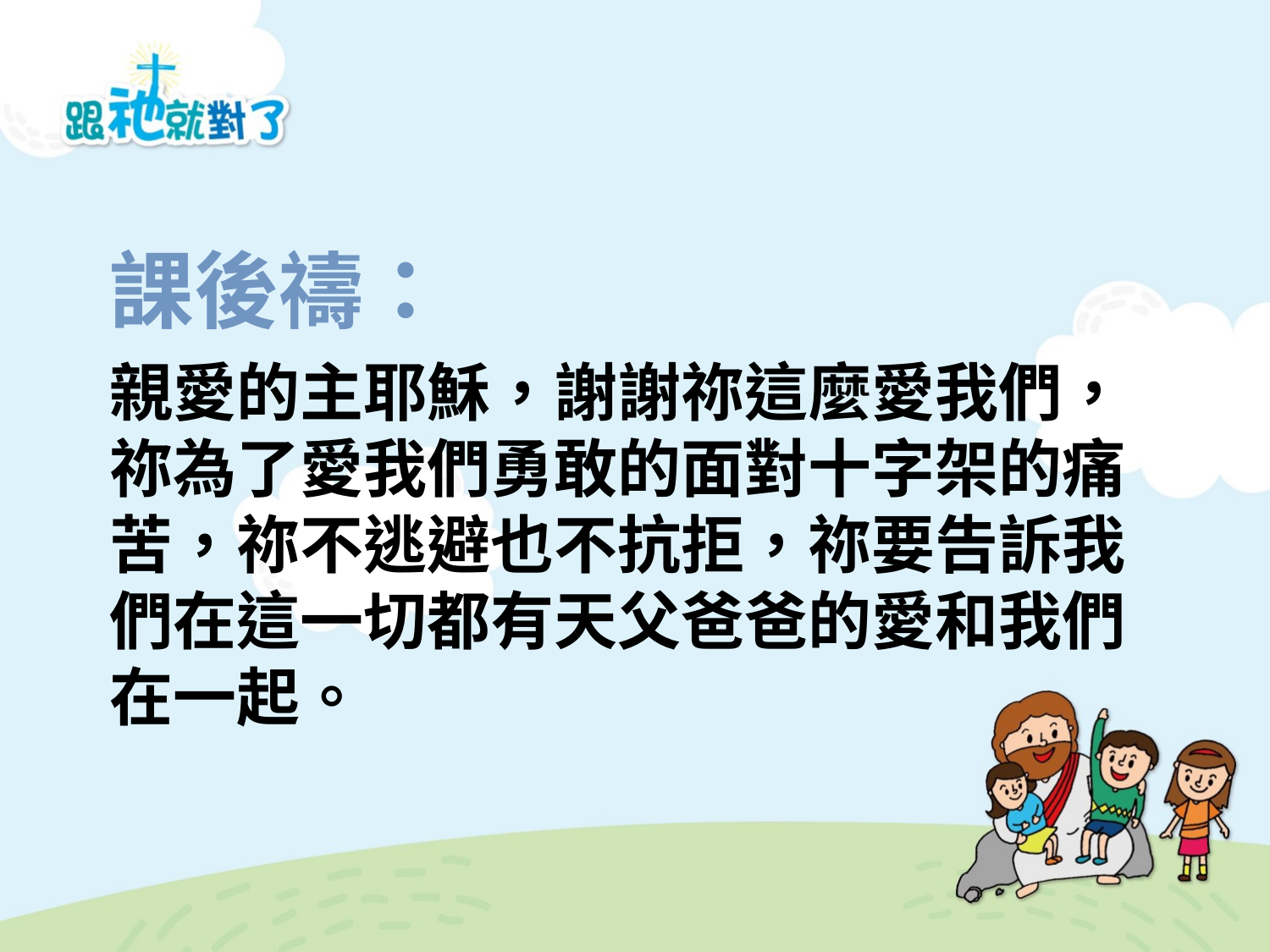

課後禱：
親愛的主耶穌，謝謝祢這麼愛我們，祢為了愛我們勇敢的面對十字架的痛苦，祢不逃避也不抗拒，祢要告訴我們在這一切都有天父爸爸的愛和我們在一起。